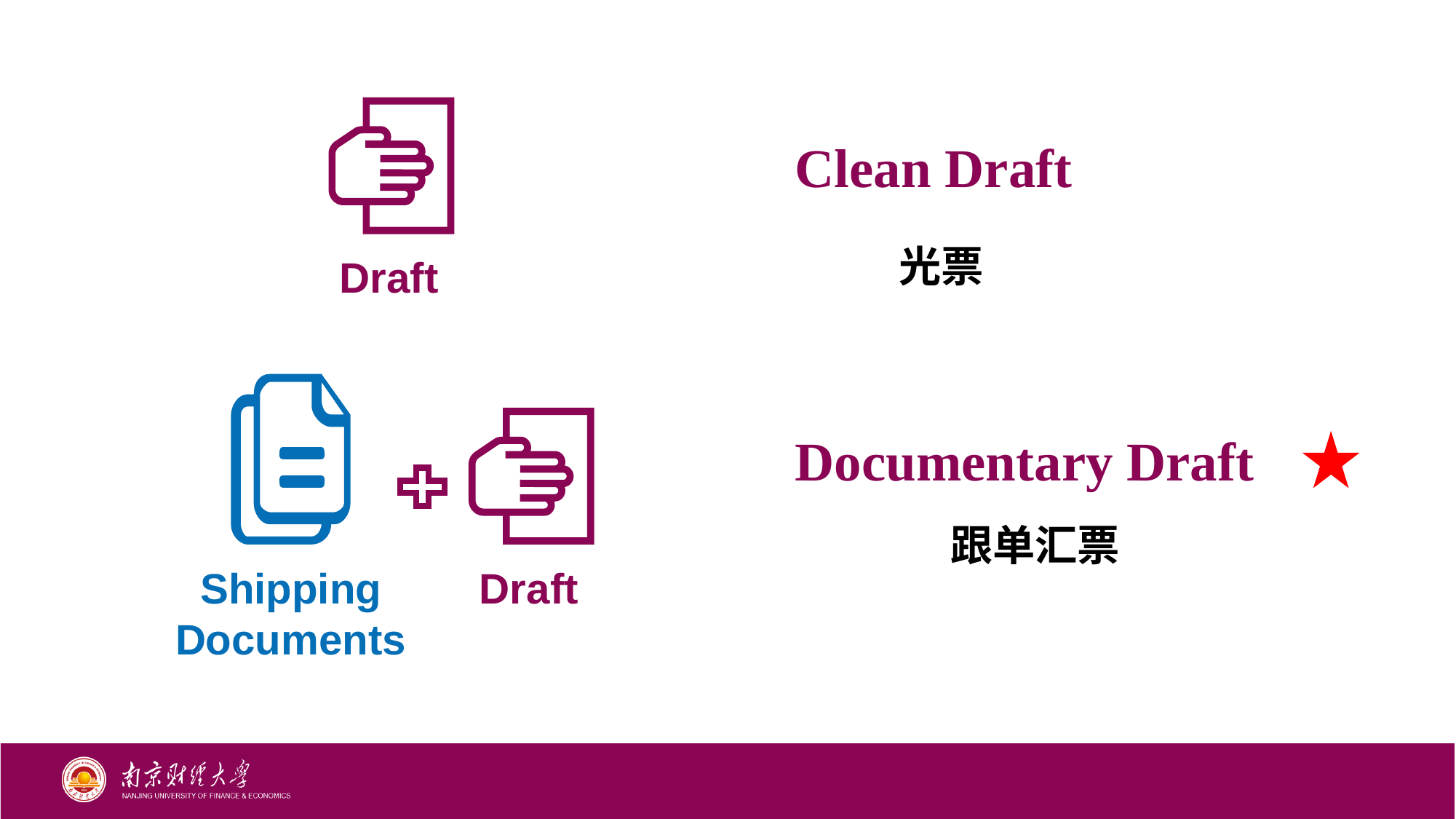

Draft
Clean Draft
光票

Shipping Documents

Draft
Documentary Draft

跟单汇票